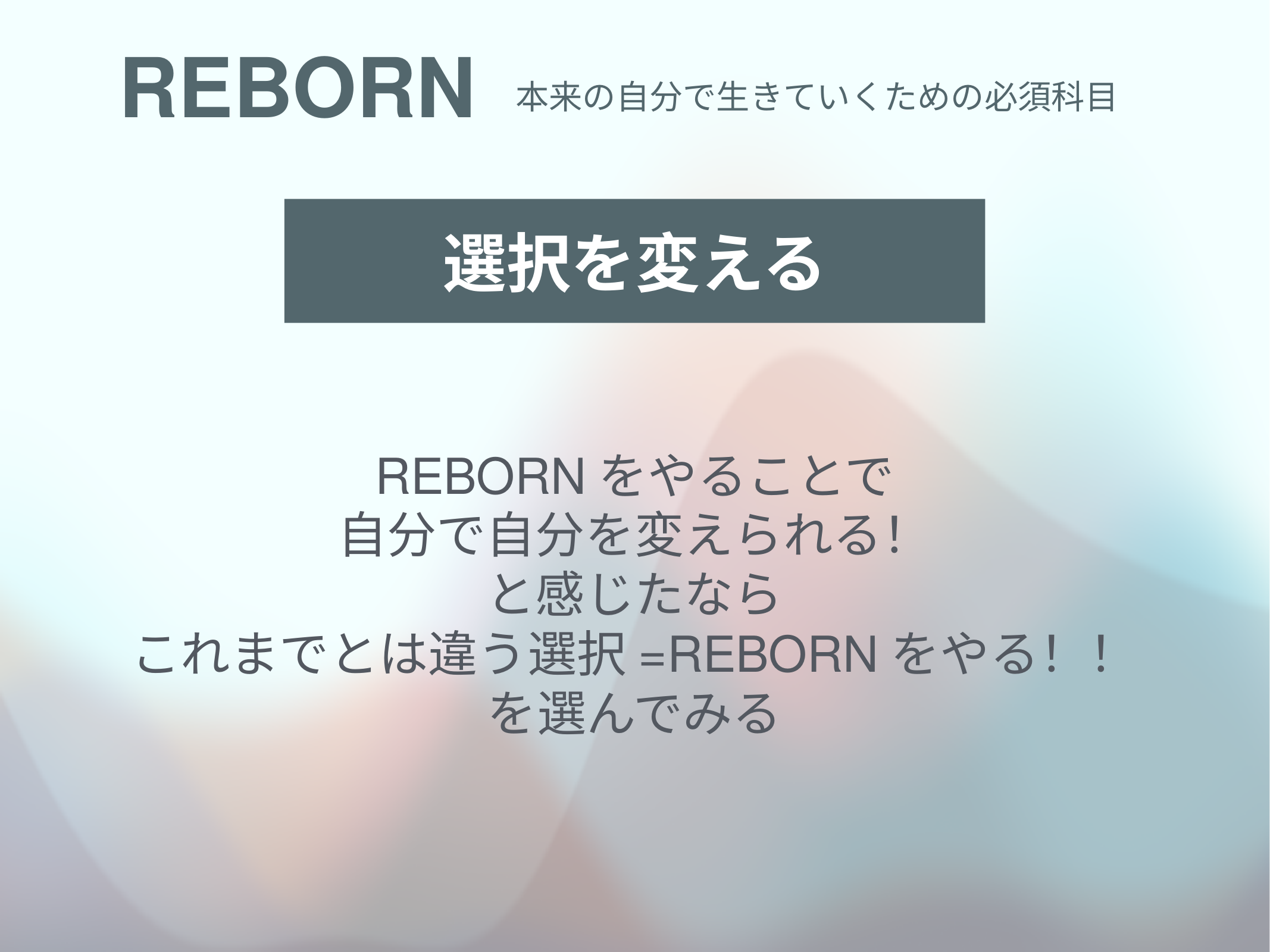

# REBORN
本来の自分で生きていくための必須科目

選択を変える
REBORNをやることで
自分で自分を変えられる！
と感じたなら
これまでとは違う選択=REBORNをやる！！
を選んでみる